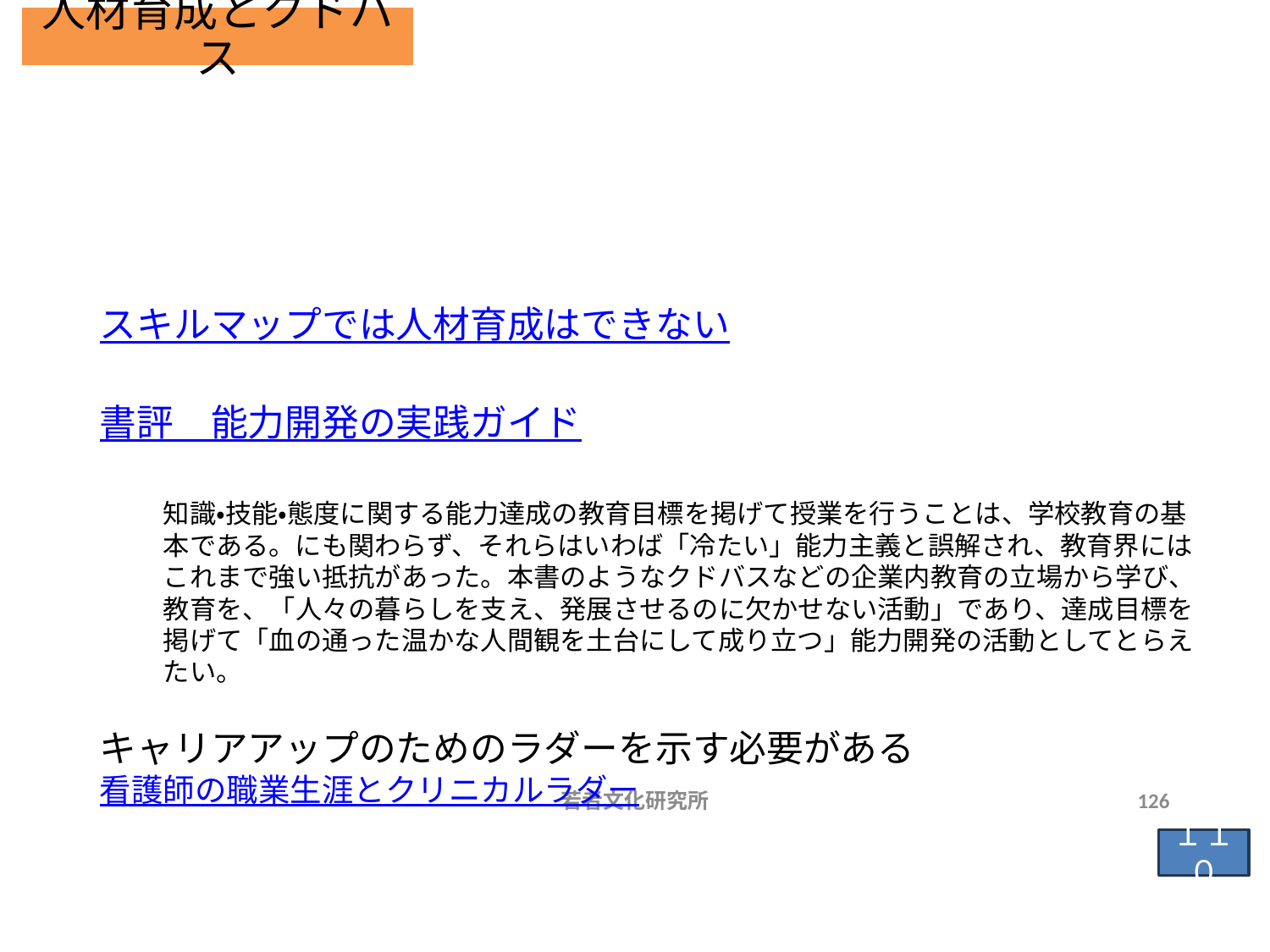

人材育成とクドバス
# 能力マップとラダー ･･･スキルマップでは人材育成はできない
スキルマップでは人材育成はできない

書評　能力開発の実践ガイド

知識・技能・態度に関する能力達成の教育目標を掲げて授業を行うことは、学校教育の基本である。にも関わらず、それらはいわば「冷たい」能力主義と誤解され、教育界にはこれまで強い抵抗があった。本書のようなクドバスなどの企業内教育の立場から学び、教育を、「人々の暮らしを支え、発展させるのに欠かせない活動」であり、達成目標を掲げて「血の通った温かな人間観を土台にして成り立つ」能力開発の活動としてとらえたい。

キャリアアップのためのラダーを示す必要がある
看護師の職業生涯とクリニカルラダー
若者文化研究所
126
１１０